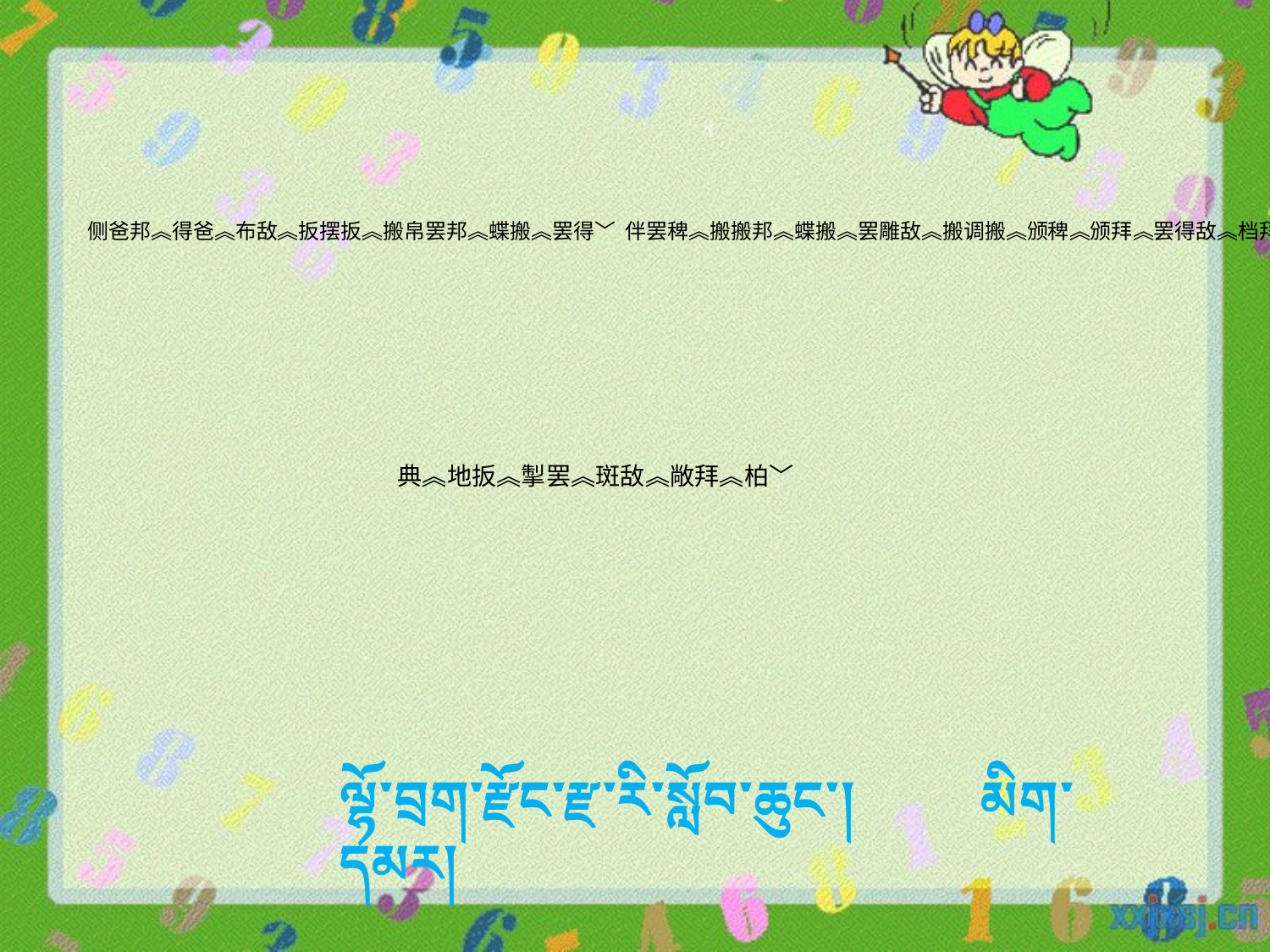

侧爸邦︽得爸︽布敌︽扳摆扳︽搬帛罢邦︽蝶搬︽罢得﹀  伴罢稗︽搬搬邦︽蝶搬︽罢雕敌︽搬调搬︽颁稗︽颁拜︽罢得敌︽档拜︽昌敌︽蝶搬︽炒搬﹀
典︽地扳︽掣罢︽斑敌︽敞拜︽柏﹀
ལྷོ་བྲག་རྫོང་རྫ་རི་སློབ་ཆུང་།         མིག་དམར།